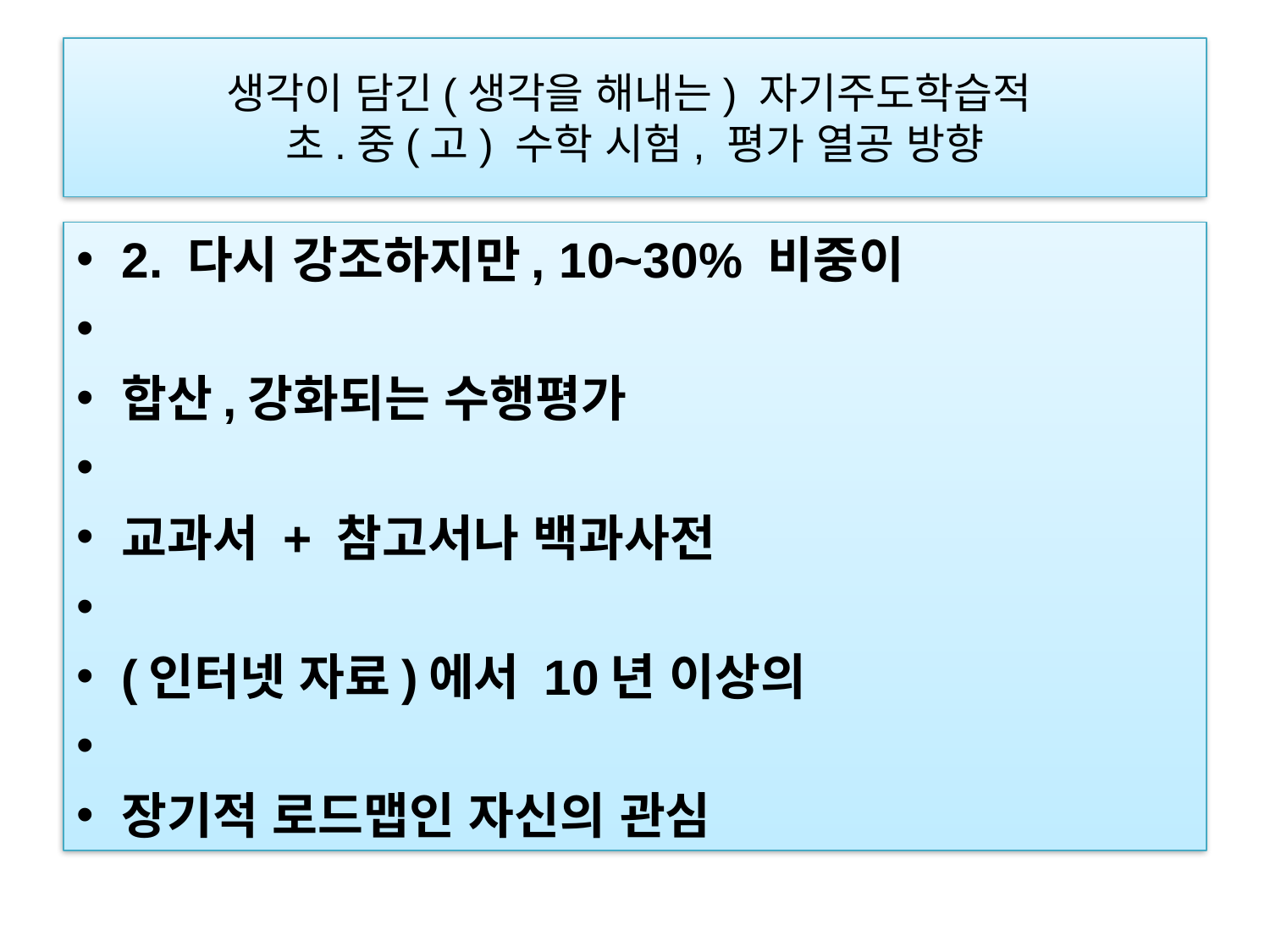

# 생각이 담긴(생각을 해내는) 자기주도학습적 초.중(고) 수학 시험, 평가 열공 방향
2. 다시 강조하지만, 10~30% 비중이

합산,강화되는 수행평가

교과서 + 참고서나 백과사전

(인터넷 자료)에서 10년 이상의

장기적 로드맵인 자신의 관심